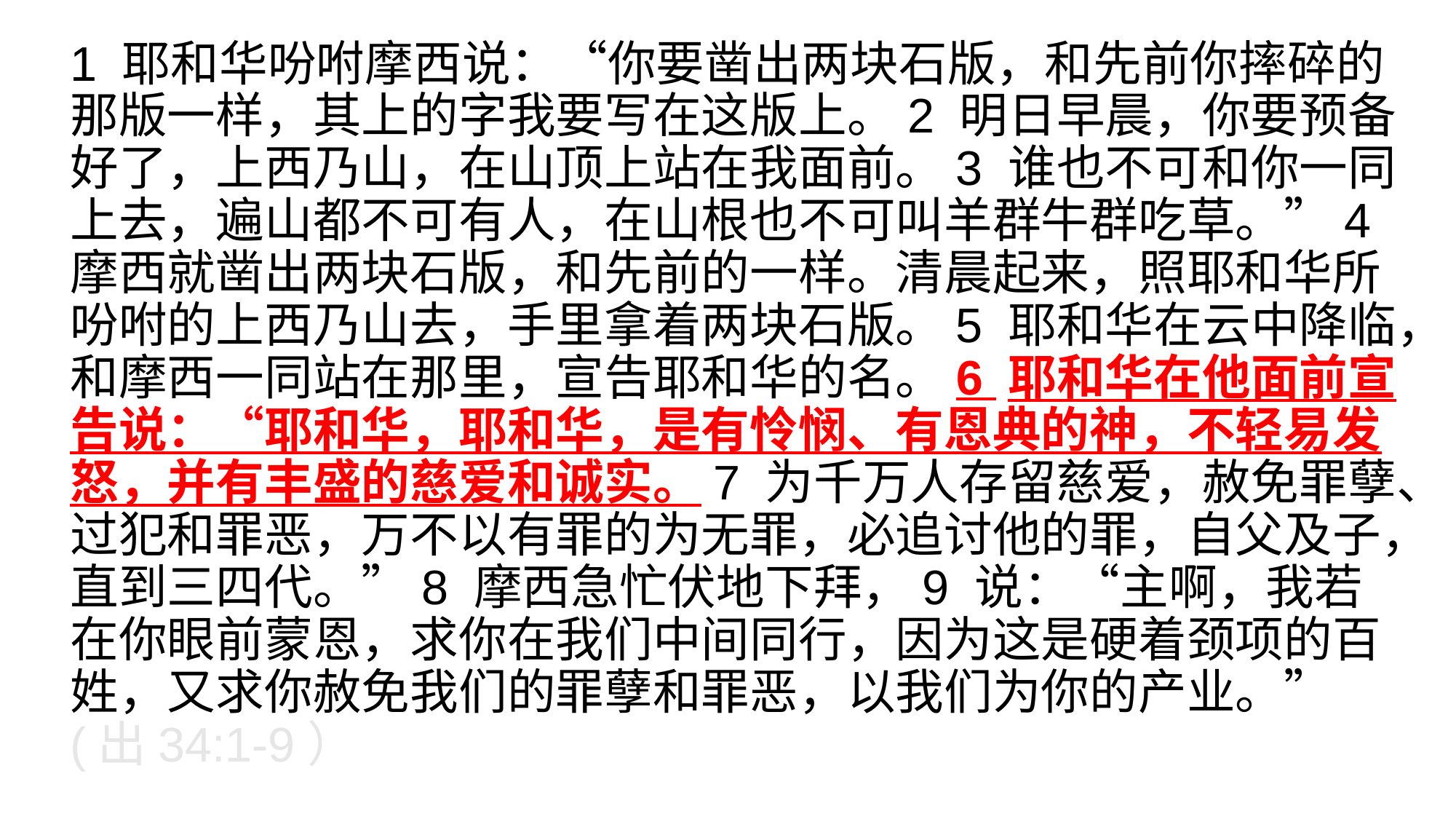

1 耶和华吩咐摩西说：“你要凿出两块石版，和先前你摔碎的那版一样，其上的字我要写在这版上。2 明日早晨，你要预备好了，上西乃山，在山顶上站在我面前。3 谁也不可和你一同上去，遍山都不可有人，在山根也不可叫羊群牛群吃草。”4 摩西就凿出两块石版，和先前的一样。清晨起来，照耶和华所吩咐的上西乃山去，手里拿着两块石版。5 耶和华在云中降临，和摩西一同站在那里，宣告耶和华的名。6 耶和华在他面前宣告说：“耶和华，耶和华，是有怜悯、有恩典的神，不轻易发怒，并有丰盛的慈爱和诚实。7 为千万人存留慈爱，赦免罪孽、过犯和罪恶，万不以有罪的为无罪，必追讨他的罪，自父及子，直到三四代。”8 摩西急忙伏地下拜，9 说：“主啊，我若在你眼前蒙恩，求你在我们中间同行，因为这是硬着颈项的百姓，又求你赦免我们的罪孽和罪恶，以我们为你的产业。” (出34:1-9）